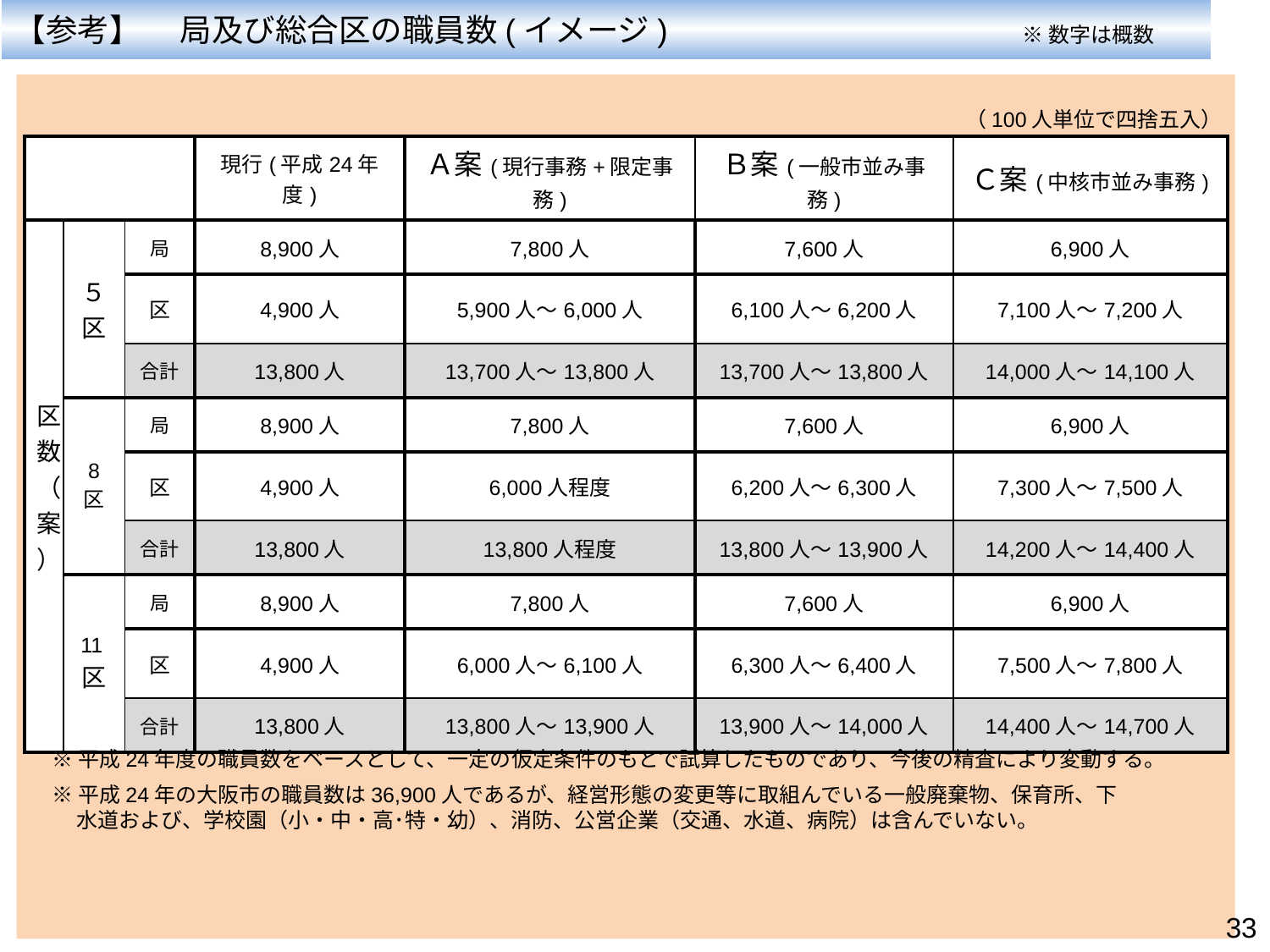

【参考】 　局及び総合区の職員数(イメージ)
※数字は概数

（100人単位で四捨五入）
|  |  |  | 現行(平成24年度) | Ａ案(現行事務+限定事務) | Ｂ案(一般市並み事務) | Ｃ案(中核市並み事務) |
| --- | --- | --- | --- | --- | --- | --- |
| 区数（案） | ５区 | 局 | 8,900人 | 7,800人 | 7,600人 | 6,900人 |
|  |  | 区 | 4,900人 | 5,900人～6,000人 | 6,100人～6,200人 | 7,100人～7,200人 |
|  |  | 合計 | 13,800人 | 13,700人～13,800人 | 13,700人～13,800人 | 14,000人～14,100人 |
|  | 8 区 | 局 | 8,900人 | 7,800人 | 7,600人 | 6,900人 |
|  |  | 区 | 4,900人 | 6,000人程度 | 6,200人～6,300人 | 7,300人～7,500人 |
|  |  | 合計 | 13,800人 | 13,800人程度 | 13,800人～13,900人 | 14,200人～14,400人 |
|  | 11区 | 局 | 8,900人 | 7,800人 | 7,600人 | 6,900人 |
|  |  | 区 | 4,900人 | 6,000人～6,100人 | 6,300人～6,400人 | 7,500人～7,800人 |
|  |  | 合計 | 13,800人 | 13,800人～13,900人 | 13,900人～14,000人 | 14,400人～14,700人 |
※平成24年度の職員数をベースとして、一定の仮定条件のもとで試算したものであり、今後の精査により変動する。
※平成24年の大阪市の職員数は36,900人であるが、経営形態の変更等に取組んでいる一般廃棄物、保育所、下水道および、学校園（小・中・高･特・幼）、消防、公営企業（交通、水道、病院）は含んでいない。
33